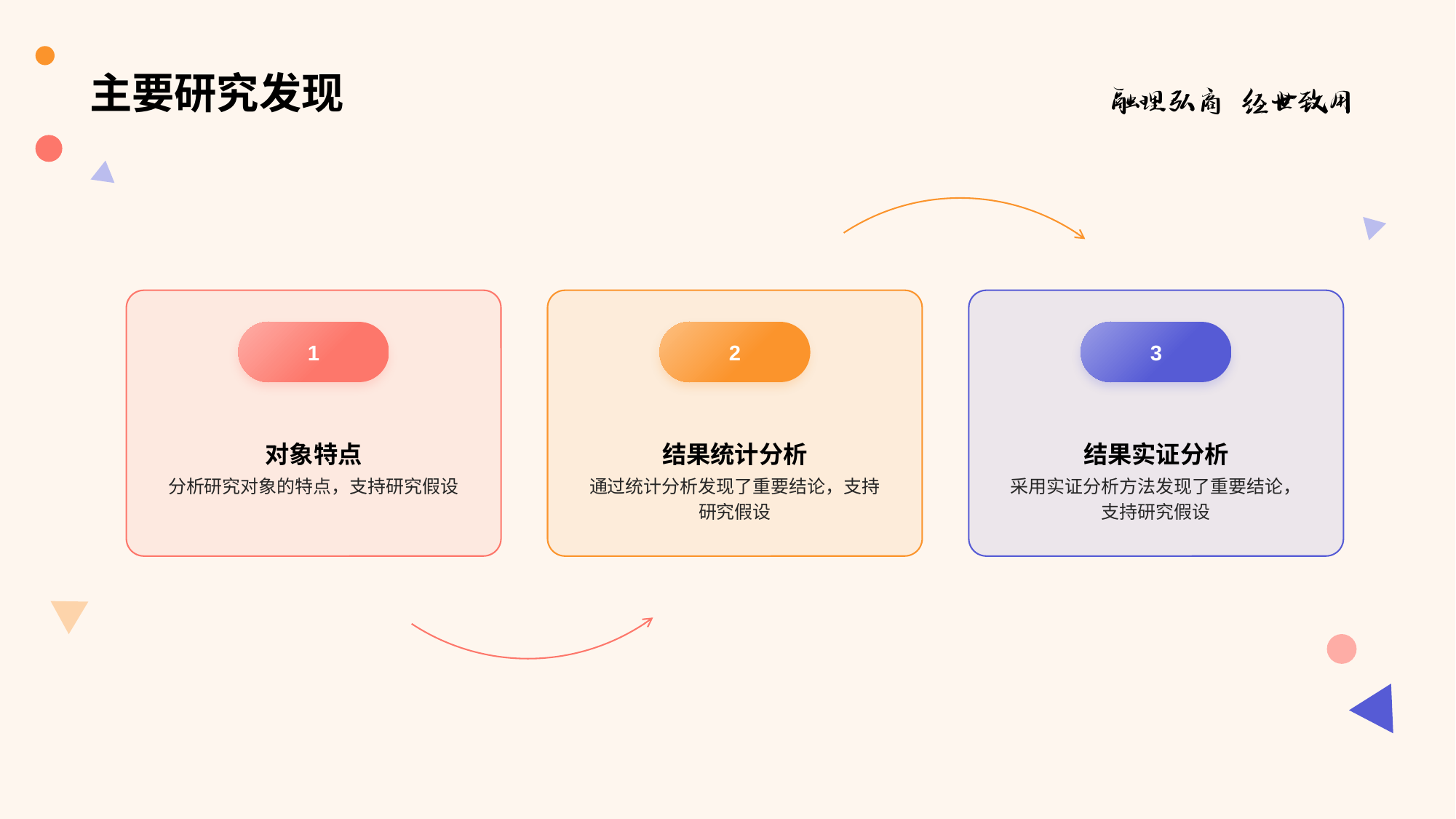

# 主要研究发现

1
对象特点
分析研究对象的特点，支持研究假设

2
结果统计分析
通过统计分析发现了重要结论，支持研究假设

3
结果实证分析
采用实证分析方法发现了重要结论，支持研究假设